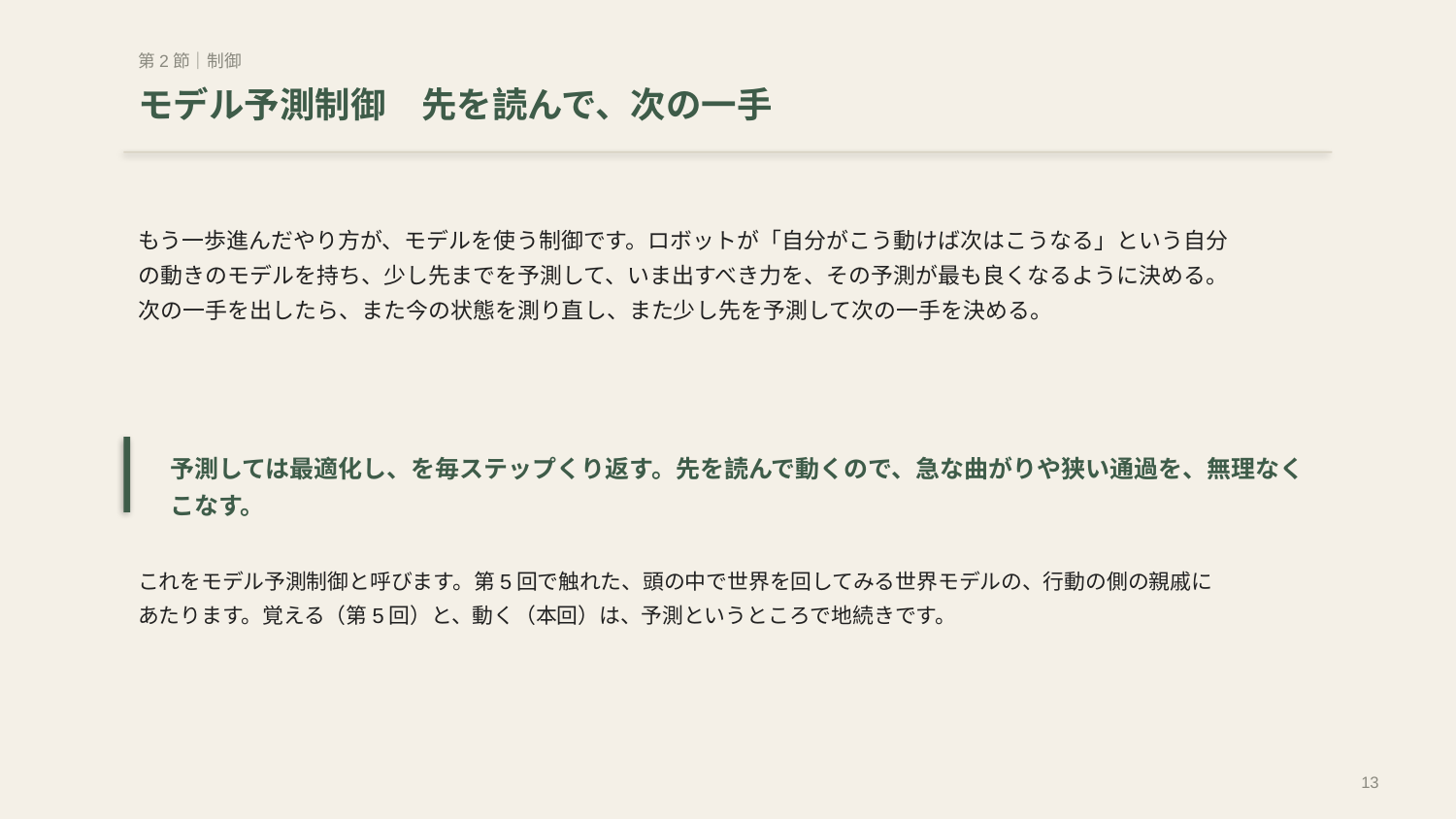

第2節｜制御
モデル予測制御　先を読んで、次の一手

もう一歩進んだやり方が、モデルを使う制御です。ロボットが「自分がこう動けば次はこうなる」という自分の動きのモデルを持ち、少し先までを予測して、いま出すべき力を、その予測が最も良くなるように決める。次の一手を出したら、また今の状態を測り直し、また少し先を予測して次の一手を決める。

予測しては最適化し、を毎ステップくり返す。先を読んで動くので、急な曲がりや狭い通過を、無理なくこなす。
これをモデル予測制御と呼びます。第5回で触れた、頭の中で世界を回してみる世界モデルの、行動の側の親戚にあたります。覚える（第5回）と、動く（本回）は、予測というところで地続きです。
13